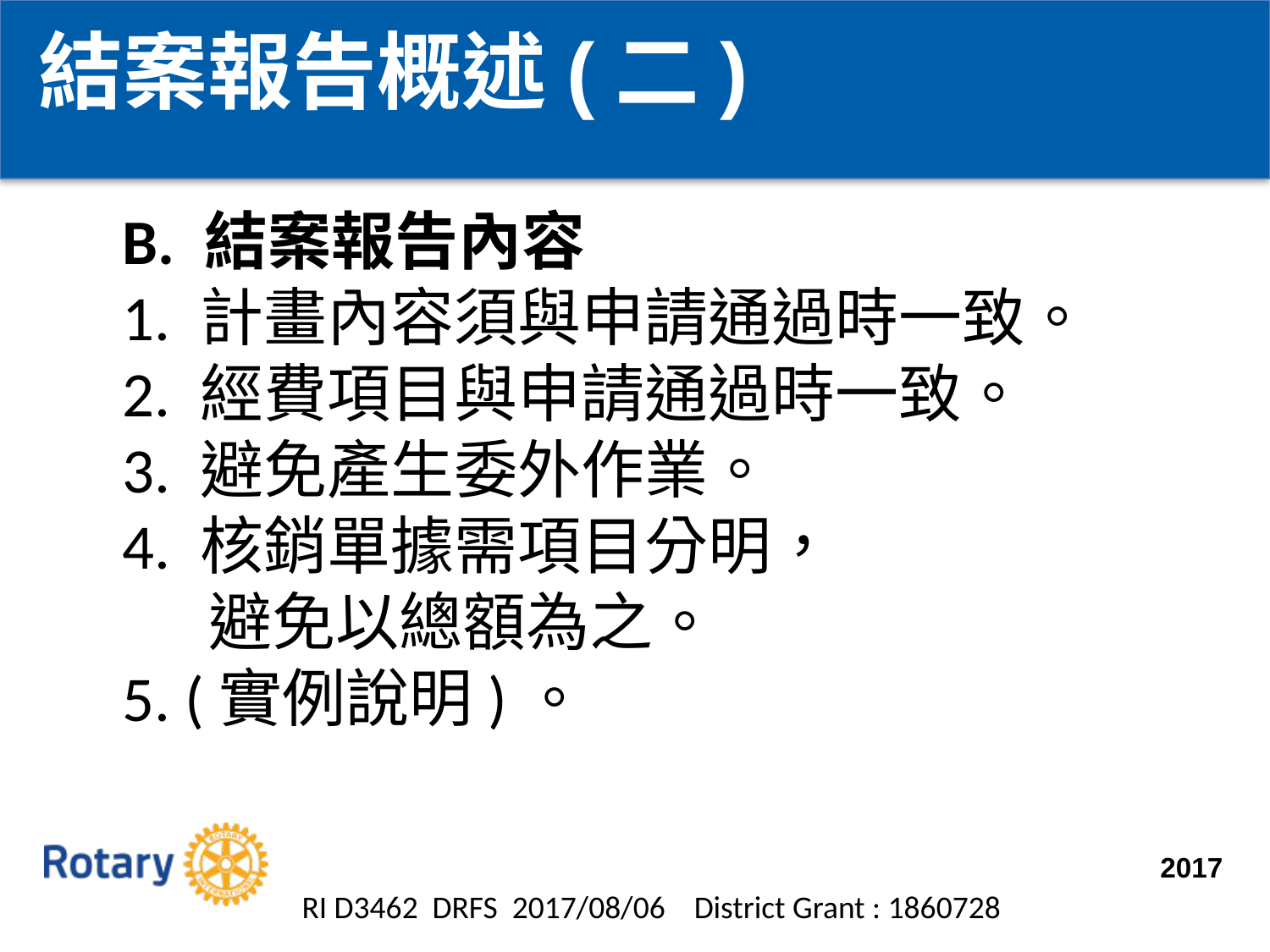

結案報告概述(二)
B. 結案報告內容
1. 計畫內容須與申請通過時一致。
2. 經費項目與申請通過時一致。
3. 避免產生委外作業。
4. 核銷單據需項目分明，
     避免以總額為之。
5. (實例說明)。